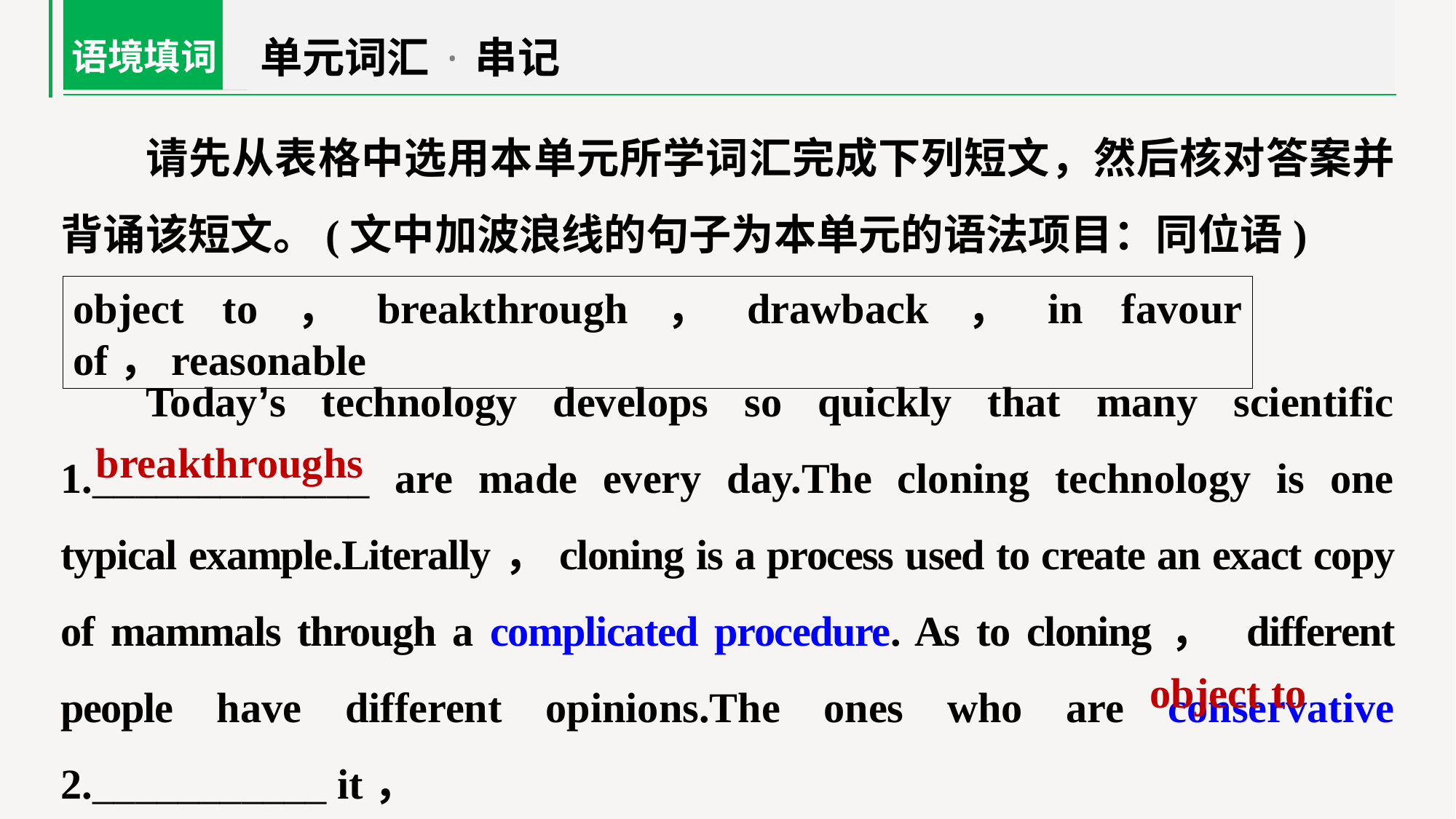

单元词汇·串记
语境填词
请先从表格中选用本单元所学词汇完成下列短文，然后核对答案并背诵该短文。(文中加波浪线的句子为本单元的语法项目：同位语)
object to，breakthrough，drawback，in favour of，reasonable
Today’s technology develops so quickly that many scientific 1._____________ are made every day.The cloning technology is one typical example.Literally，cloning is a process used to create an exact copy of mammals through a complicated procedure. As to cloning， different people have different opinions.The ones who are conservative 2.___________ it，
breakthroughs
object to